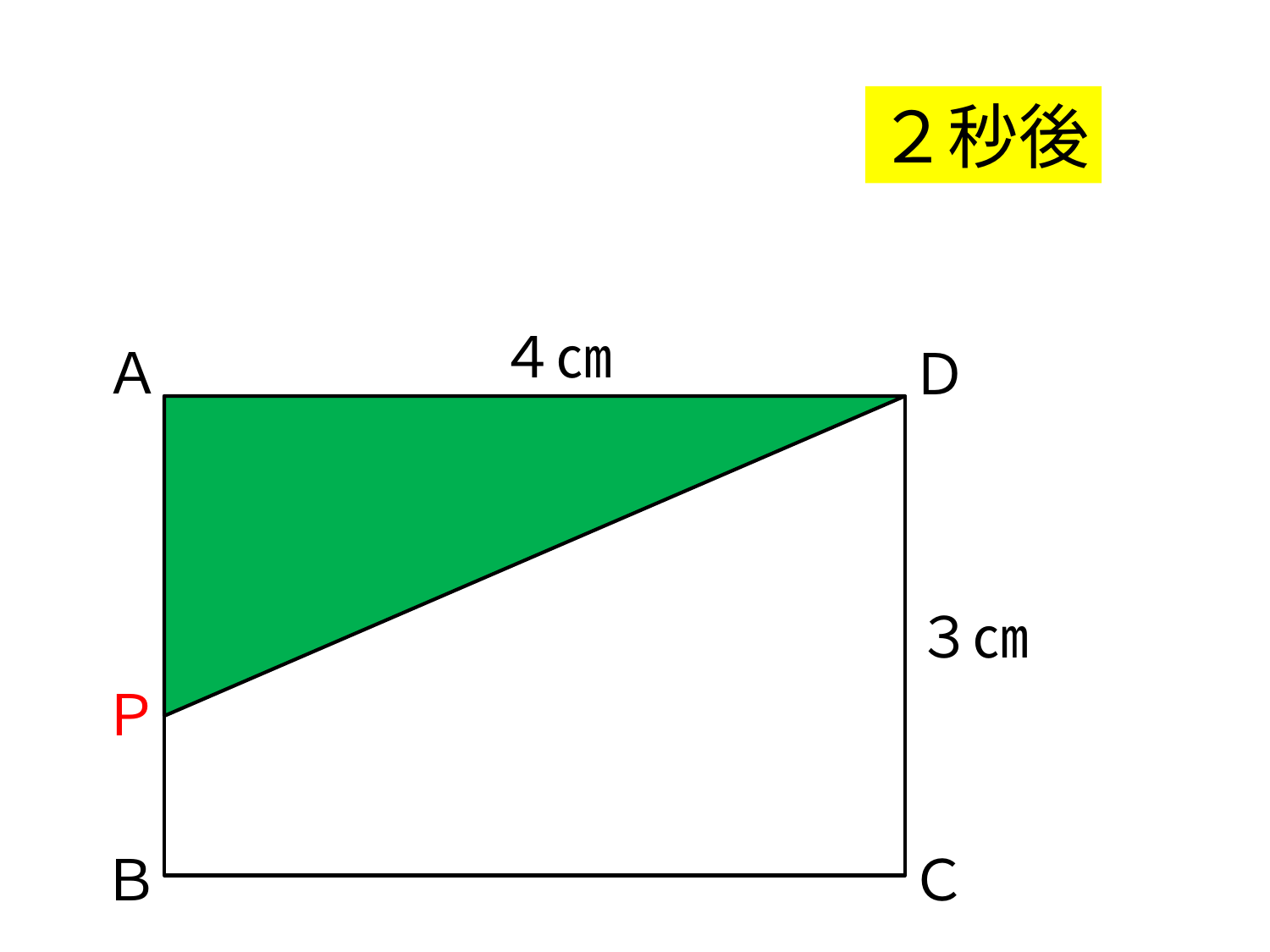

# 問　題
２秒後

４㎝
Ａ
Ｄ

３㎝
Ｐ
Ｂ
Ｃ